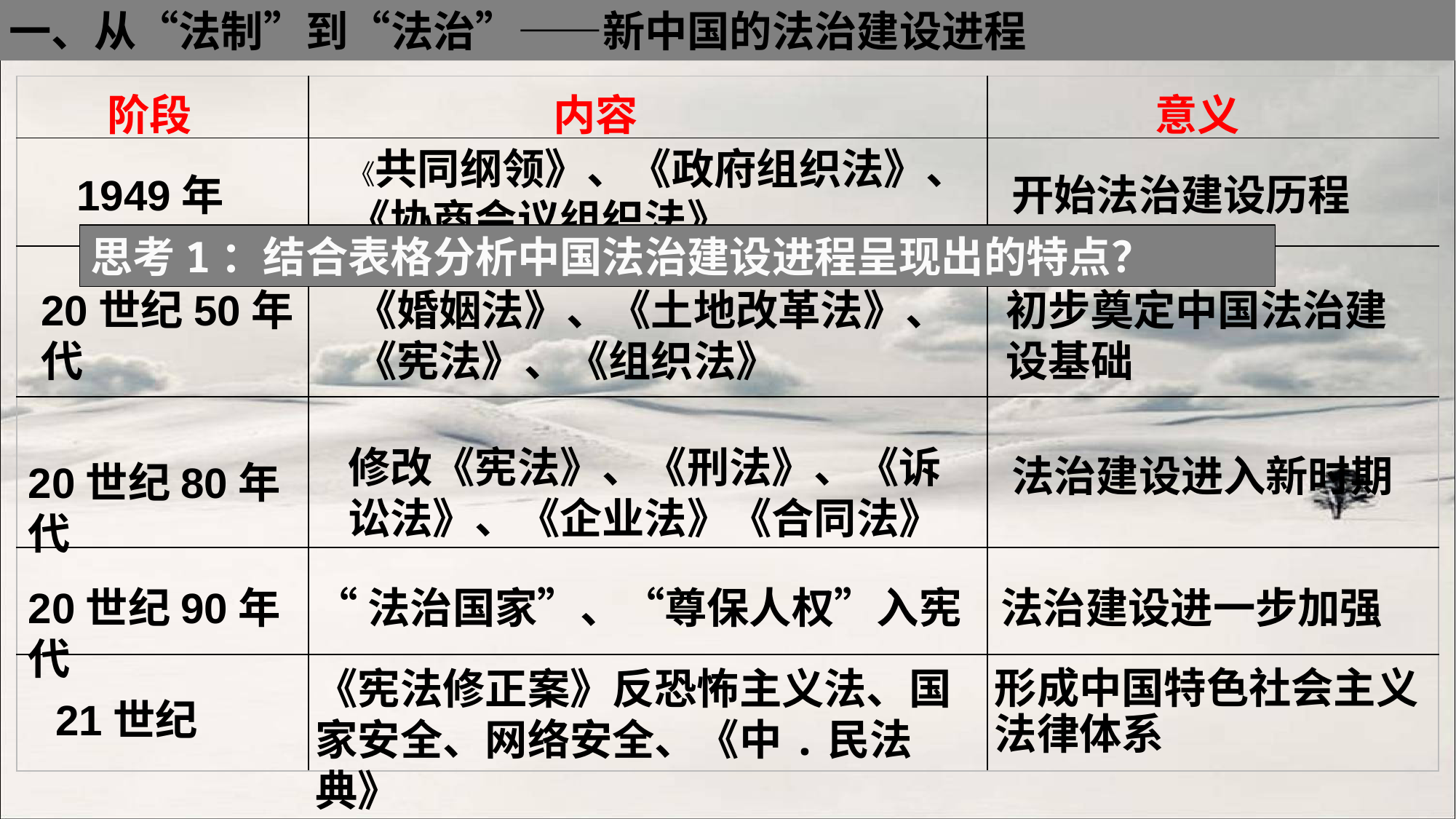

一、从“法制”到“法治”——新中国的法治建设进程
| 阶段 | 内容 | 意义 |
| --- | --- | --- |
|  |  |  |
|  |  |  |
|  |  |  |
|  |  |  |
|  |  |  |
《共同纲领》、《政府组织法》、《协商会议组织法》
1949年
开始法治建设历程
思考1：结合表格分析中国法治建设进程呈现出的特点？
20世纪50年代
《婚姻法》、《土地改革法》、《宪法》、《组织法》
初步奠定中国法治建设基础
修改《宪法》、《刑法》、《诉讼法》、《企业法》《合同法》
法治建设进入新时期
20世纪80年代
20世纪90年代
“法治国家”、“尊保人权”入宪
法治建设进一步加强
《宪法修正案》反恐怖主义法、国家安全、网络安全、《中.民法典》
形成中国特色社会主义法律体系
21世纪